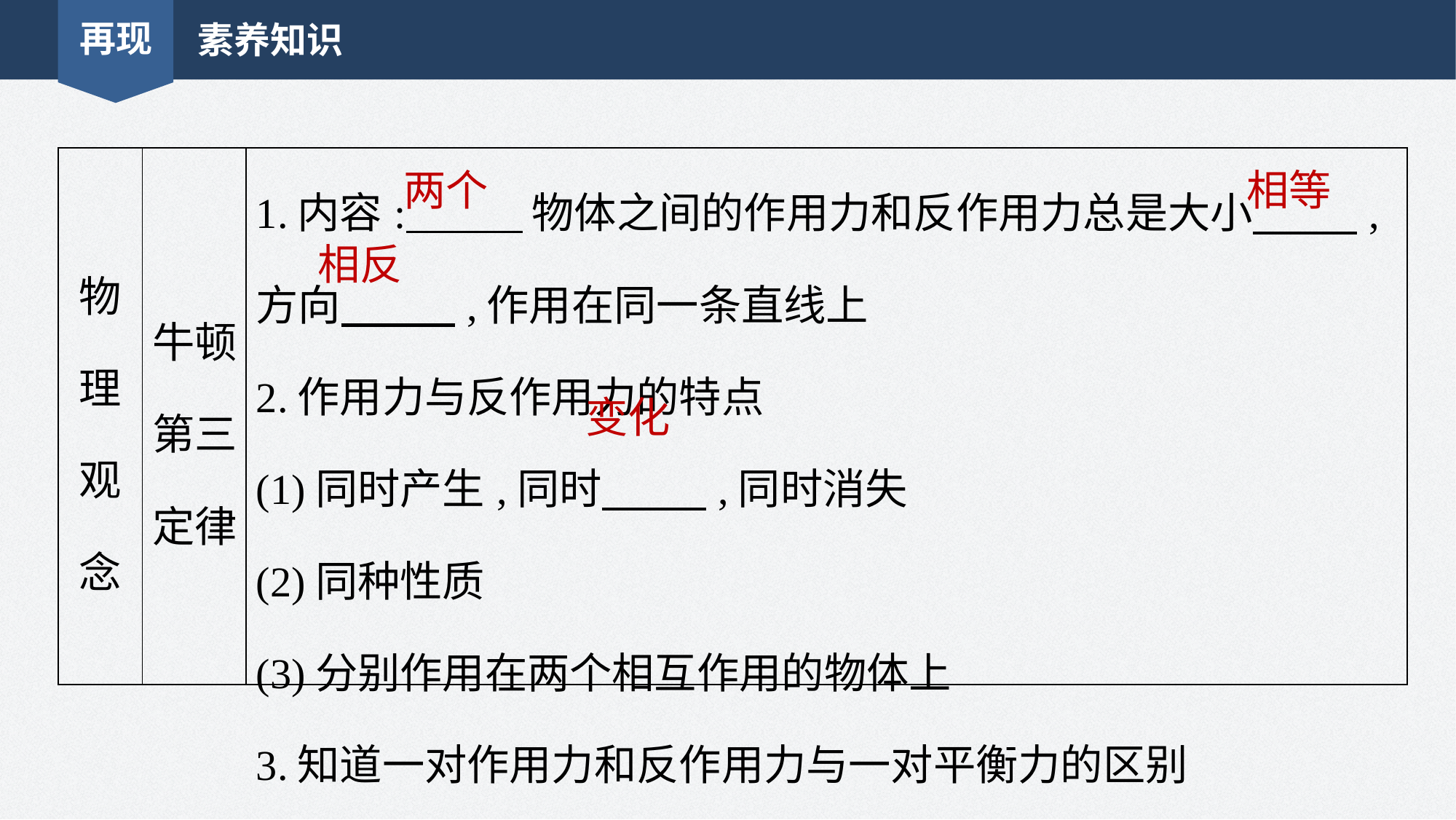

再现
素养知识
| 物理 观念 | 牛顿第三定律 | 1.内容: 物体之间的作用力和反作用力总是大小 ,方向 ,作用在同一条直线上 2.作用力与反作用力的特点 (1)同时产生,同时 ,同时消失 (2)同种性质 (3)分别作用在两个相互作用的物体上 3.知道一对作用力和反作用力与一对平衡力的区别 |
| --- | --- | --- |
两个
相等
相反
变化